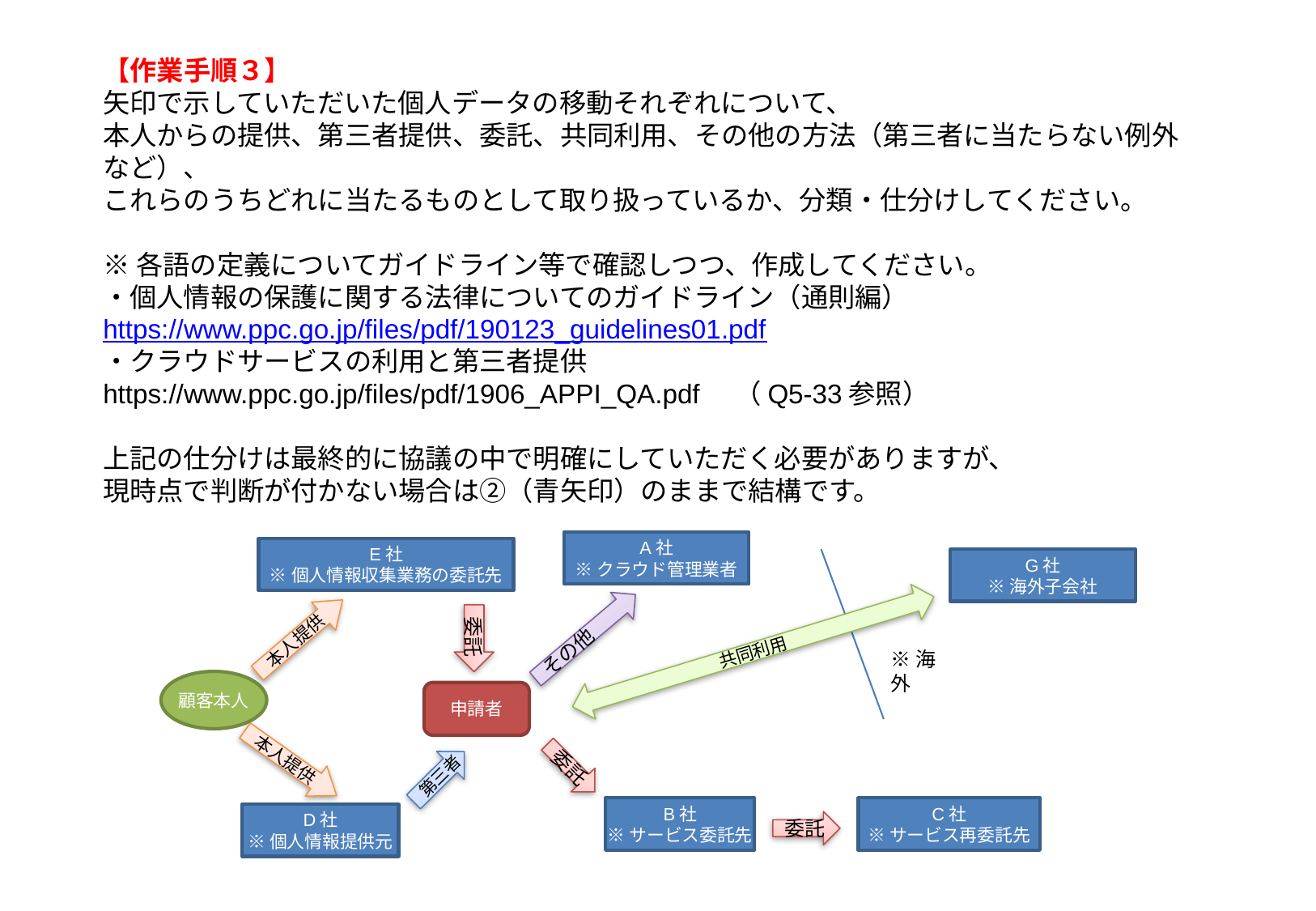

【作業手順３】
矢印で示していただいた個人データの移動それぞれについて、
本人からの提供、第三者提供、委託、共同利用、その他の方法（第三者に当たらない例外など）、
これらのうちどれに当たるものとして取り扱っているか、分類・仕分けしてください。

※各語の定義についてガイドライン等で確認しつつ、作成してください。
・個人情報の保護に関する法律についてのガイドライン（通則編）
https://www.ppc.go.jp/files/pdf/190123_guidelines01.pdf
・クラウドサービスの利用と第三者提供
https://www.ppc.go.jp/files/pdf/1906_APPI_QA.pdf　（Q5-33参照）

上記の仕分けは最終的に協議の中で明確にしていただく必要がありますが、
現時点で判断が付かない場合は②（青矢印）のままで結構です。
A社
※クラウド管理業者
E社
※個人情報収集業務の委託先
G社
※海外子会社
本人提供
委託
その他
共同利用
※海外
顧客本人
申請者
本人提供
委託
第三者
B社
※サービス委託先
C社
※サービス再委託先
D社
※個人情報提供元
委託